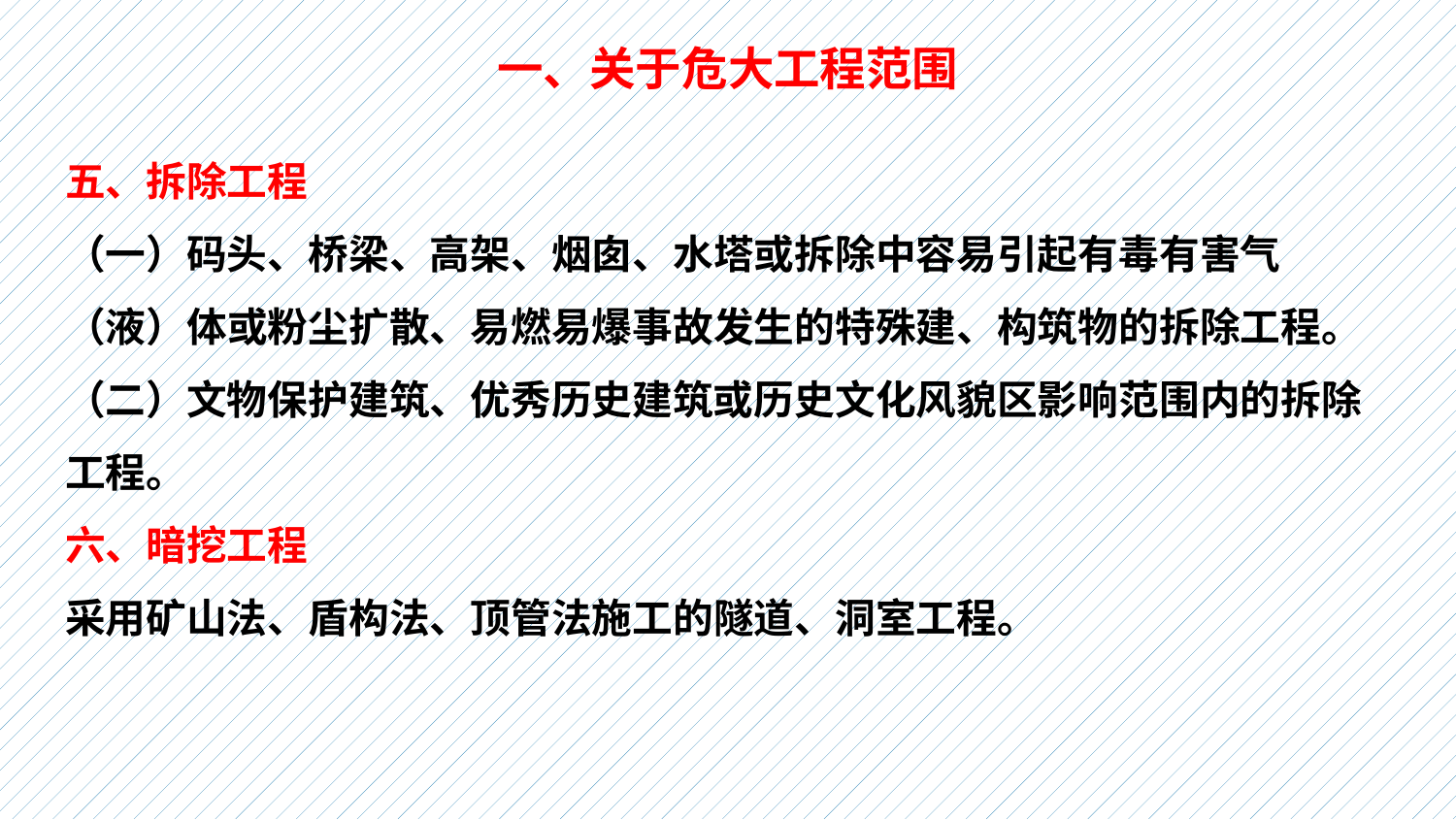

# 一、关于危大工程范围
五、拆除工程
（一）码头、桥梁、高架、烟囱、水塔或拆除中容易引起有毒有害气（液）体或粉尘扩散、易燃易爆事故发生的特殊建、构筑物的拆除工程。
（二）文物保护建筑、优秀历史建筑或历史文化风貌区影响范围内的拆除工程。
六、暗挖工程
采用矿山法、盾构法、顶管法施工的隧道、洞室工程。